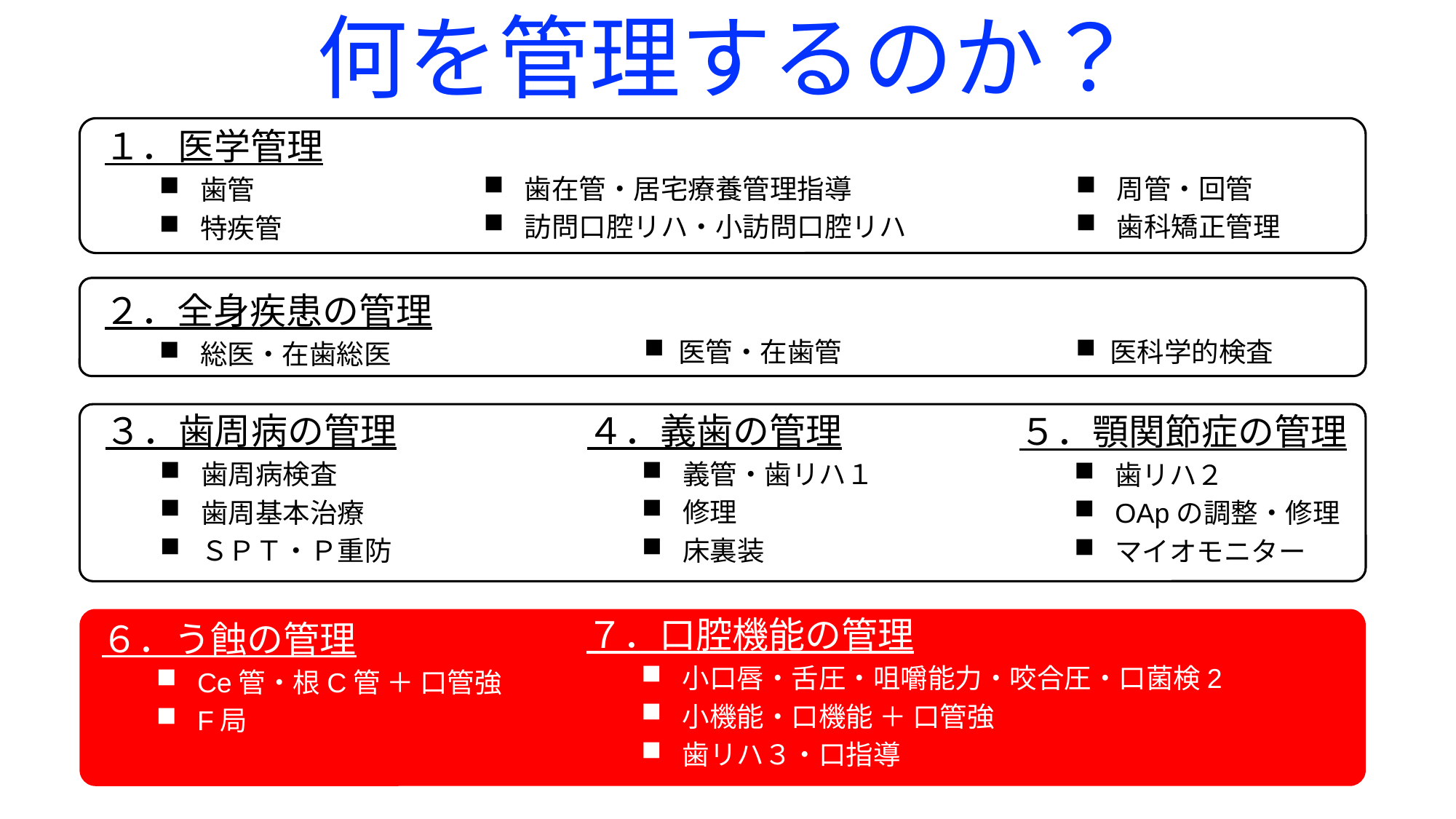

何を管理するのか？

１．医学管理
歯管
特疾管

歯在管・居宅療養管理指導
訪問口腔リハ・小訪問口腔リハ

周管・回管
歯科矯正管理

２．全身疾患の管理
総医・在歯総医
医科学的検査
医管・在歯管
４．義歯の管理
義管・歯リハ１
修理
床裏装

３．歯周病の管理
歯周病検査
歯周基本治療
ＳＰＴ・Ｐ重防

５．顎関節症の管理
歯リハ２
OApの調整・修理
マイオモニター

７．口腔機能の管理
小口唇・舌圧・咀嚼能力・咬合圧・口菌検2
小機能・口機能 ＋ 口管強
歯リハ３・口指導

６．う蝕の管理
Ce管・根C管 ＋ 口管強
F局